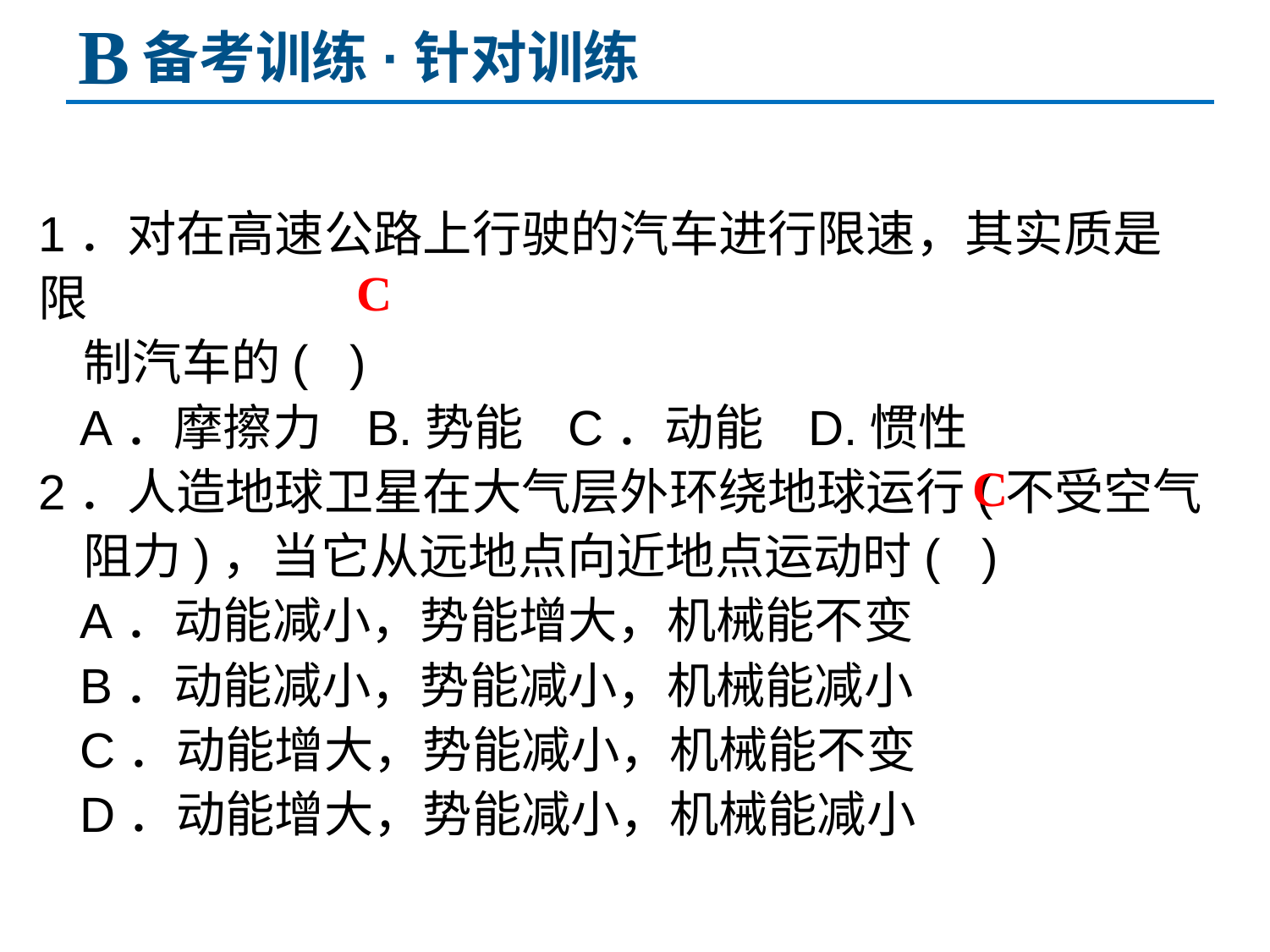

B
备考训练·针对训练

1．对在高速公路上行驶的汽车进行限速，其实质是限
   制汽车的(   )
   A．摩擦力   B.势能   C．动能   D.惯性
2．人造地球卫星在大气层外环绕地球运行(不受空气
   阻力)，当它从远地点向近地点运动时(   )
   A．动能减小，势能增大，机械能不变
   B．动能减小，势能减小，机械能减小
   C．动能增大，势能减小，机械能不变
   D．动能增大，势能减小，机械能减小
C
C